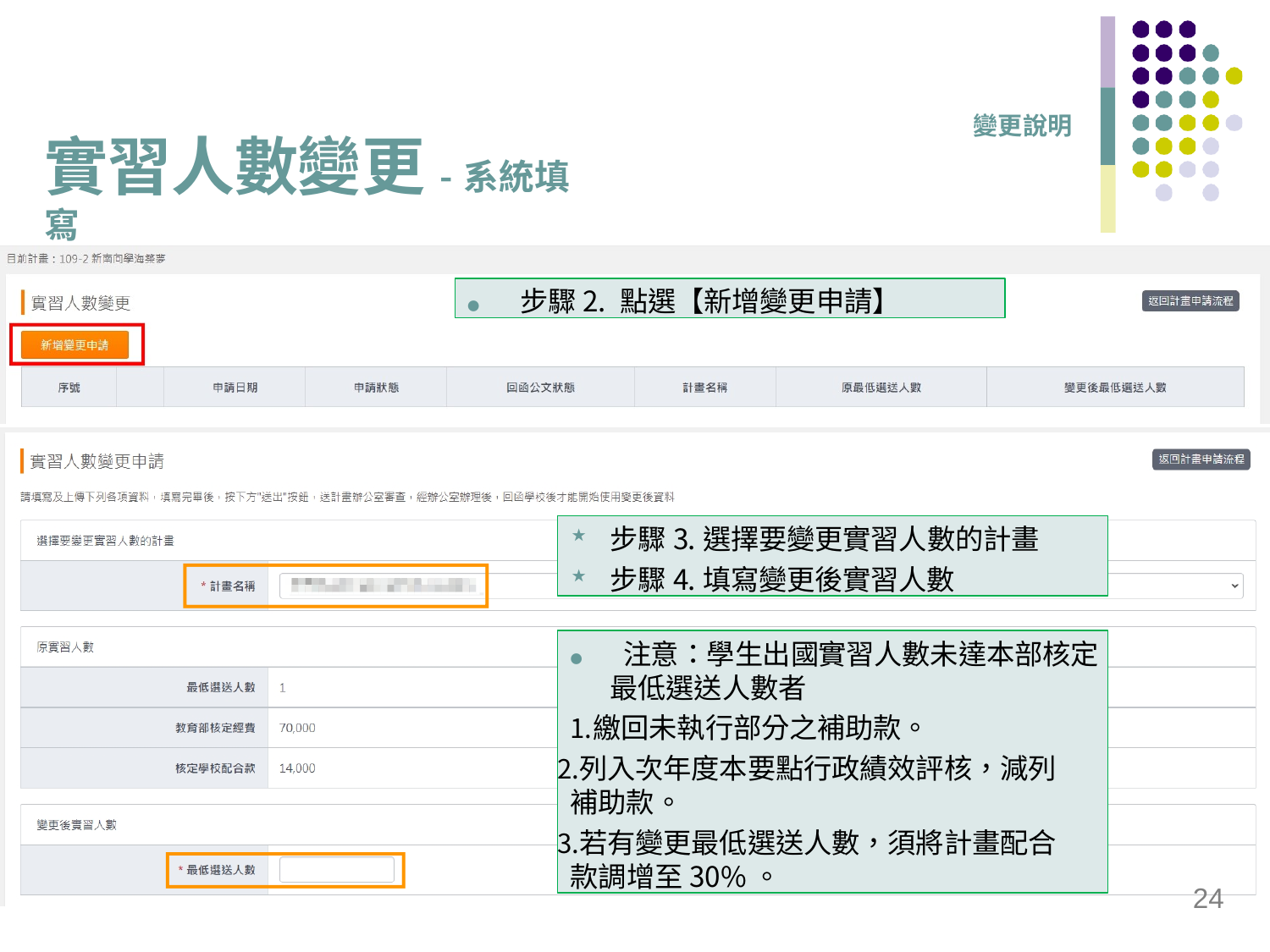

變更說明
# 實習人數變更-系統填寫

⚫	步驟2. 點選【新增變更申請】
步驟3.選擇要變更實習人數的計畫
步驟4.填寫變更後實習人數
⚫	注意：學生出國實習人數未達本部核定
最低選送人數者
繳回未執行部分之補助款。
列入次年度本要點行政績效評核，減列 補助款。
若有變更最低選送人數，須將計畫配合 款調增至30%。
24